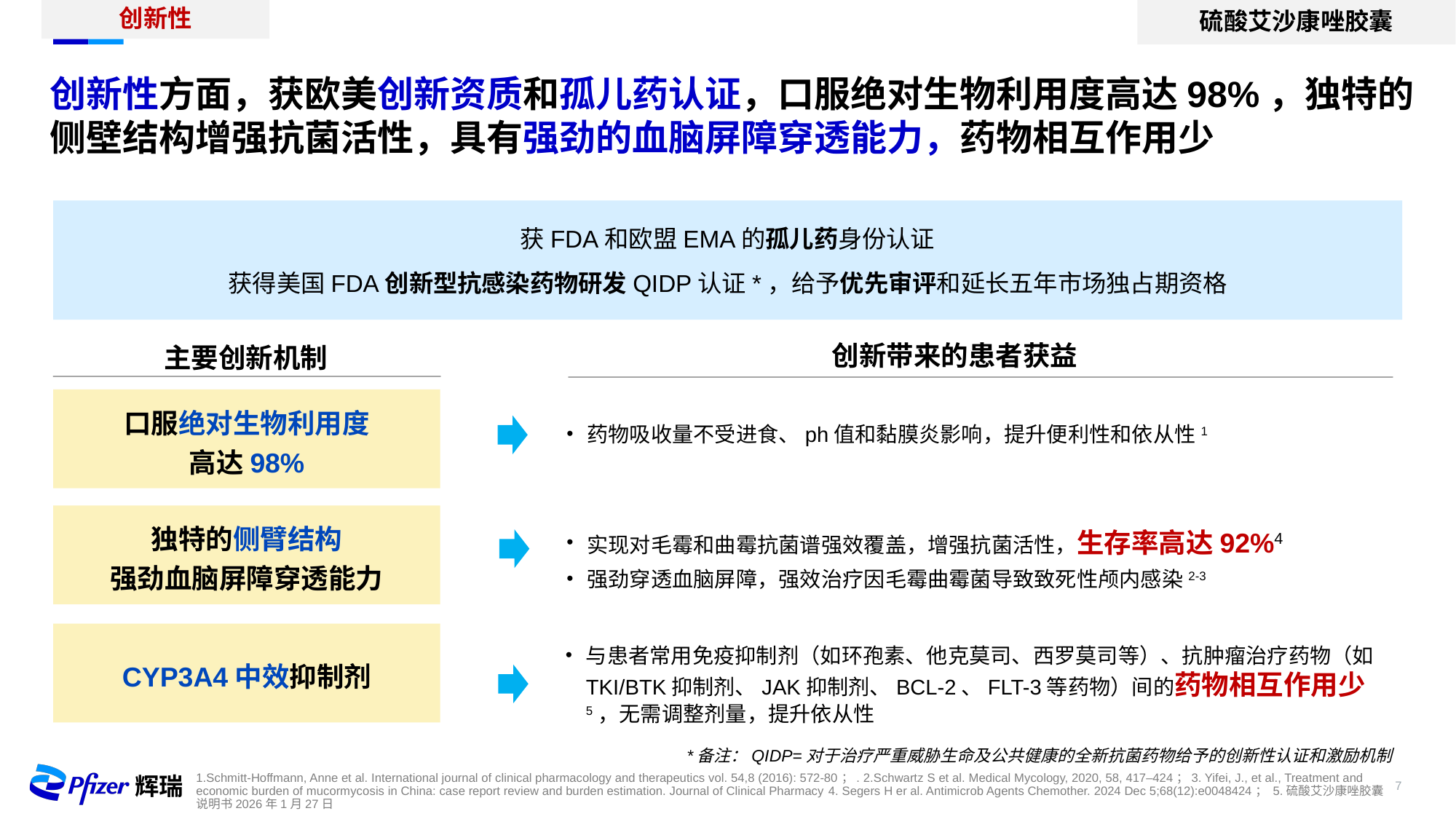

创新性
硫酸艾沙康唑胶囊
创新性方面，获欧美创新资质和孤儿药认证，口服绝对生物利用度高达98%，独特的侧壁结构增强抗菌活性，具有强劲的血脑屏障穿透能力，药物相互作用少
获FDA和欧盟EMA的孤儿药身份认证
获得美国FDA创新型抗感染药物研发QIDP认证*，给予优先审评和延长五年市场独占期资格
创新带来的患者获益
主要创新机制
药物吸收量不受进食、ph值和黏膜炎影响，提升便利性和依从性1
口服绝对生物利用度
高达98%

实现对毛霉和曲霉抗菌谱强效覆盖，增强抗菌活性，生存率高达92%4
强劲穿透血脑屏障，强效治疗因毛霉曲霉菌导致致死性颅内感染2-3
独特的侧臂结构
强劲血脑屏障穿透能力

CYP3A4中效抑制剂
与患者常用免疫抑制剂（如环孢素、他克莫司、西罗莫司等）、抗肿瘤治疗药物（如TKI/BTK抑制剂、JAK抑制剂、BCL-2、FLT-3等药物）间的药物相互作用少5，无需调整剂量，提升依从性

*备注：QIDP=对于治疗严重威胁生命及公共健康的全新抗菌药物给予的创新性认证和激励机制
1.Schmitt-Hoffmann, Anne et al. International journal of clinical pharmacology and therapeutics vol. 54,8 (2016): 572-80；. 2.Schwartz S et al. Medical Mycology, 2020, 58, 417–424；3. Yifei, J., et al., Treatment and economic burden of mucormycosis in China: case report review and burden estimation. Journal of Clinical Pharmacy 4. Segers H er al. Antimicrob Agents Chemother. 2024 Dec 5;68(12):e0048424； 5.硫酸艾沙康唑胶囊说明书2026年1月27日